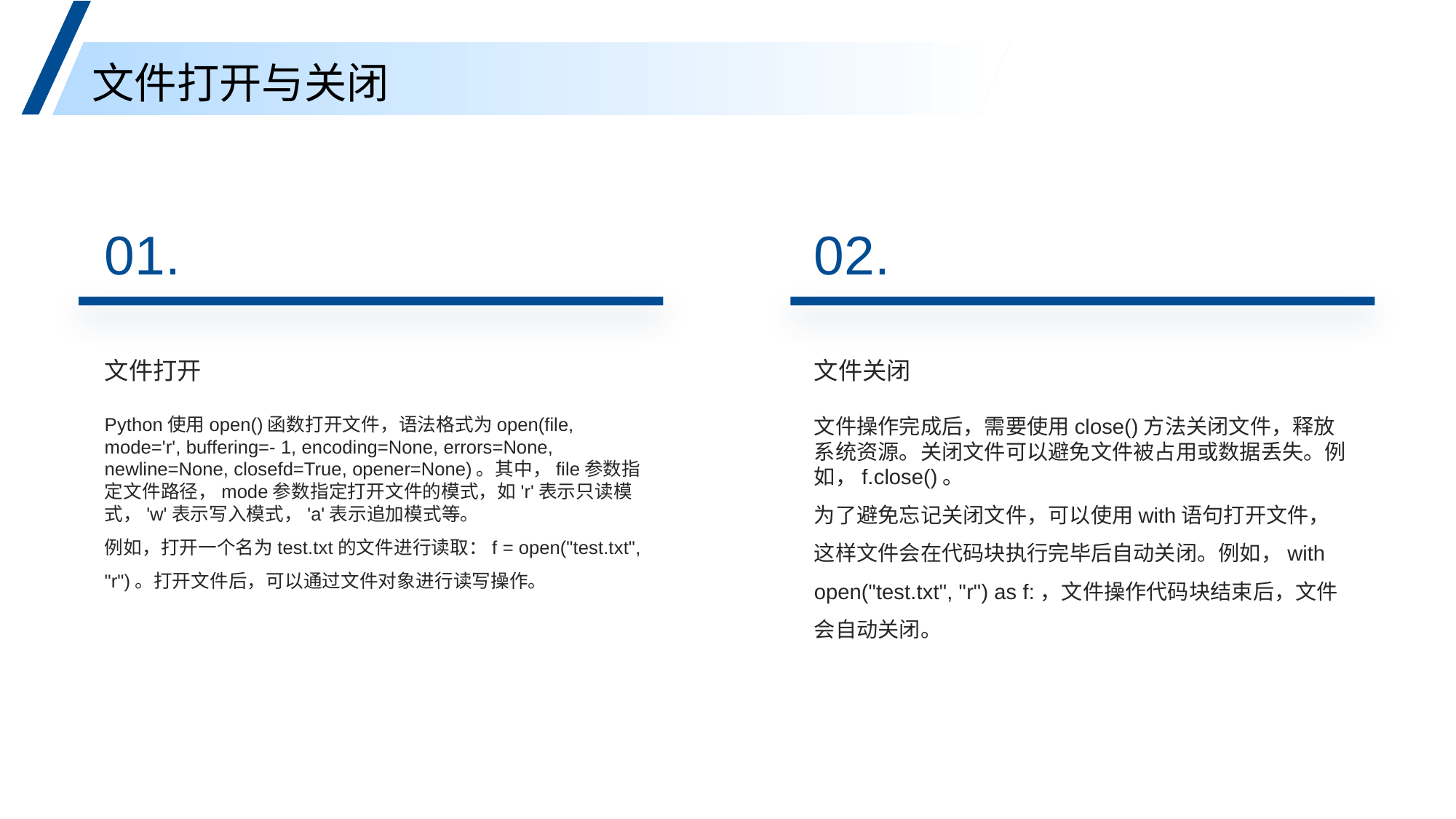

文件打开与关闭
01.
02.

文件打开
文件关闭
Python使用open()函数打开文件，语法格式为open(file, mode='r', buffering=- 1, encoding=None, errors=None, newline=None, closefd=True, opener=None)。其中，file参数指定文件路径，mode参数指定打开文件的模式，如'r'表示只读模式，'w'表示写入模式，'a'表示追加模式等。
例如，打开一个名为test.txt的文件进行读取：f = open("test.txt", "r")。打开文件后，可以通过文件对象进行读写操作。
文件操作完成后，需要使用close()方法关闭文件，释放系统资源。关闭文件可以避免文件被占用或数据丢失。例如，f.close()。
为了避免忘记关闭文件，可以使用with语句打开文件，这样文件会在代码块执行完毕后自动关闭。例如，with open("test.txt", "r") as f:，文件操作代码块结束后，文件会自动关闭。